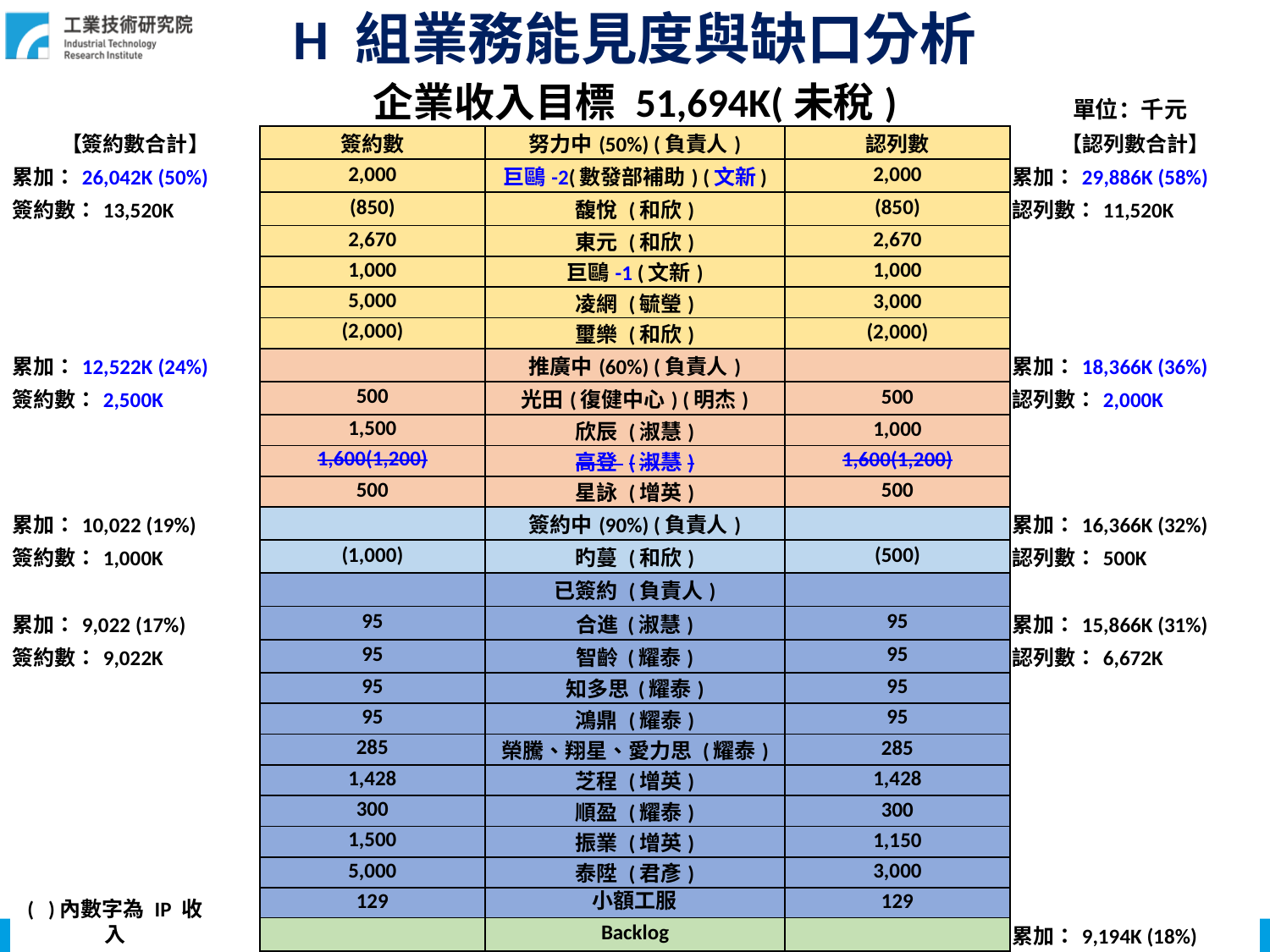

H 組業務能見度與缺口分析
企業收入目標 51,694K(未稅)
單位：千元
| 【簽約數合計】 | 簽約數 | 努力中(50%) (負責人) | 認列數 | 【認列數合計】 |
| --- | --- | --- | --- | --- |
| 累加：26,042K (50%) | 2,000 | 巨鷗-2(數發部補助) (文新) | 2,000 | 累加：29,886K (58%) |
| 簽約數：13,520K | (850) | 馥悅 (和欣) | (850) | 認列數：11,520K |
|  | 2,670 | 東元 (和欣) | 2,670 |  |
|  | 1,000 | 巨鷗-1 (文新) | 1,000 |  |
|  | 5,000 | 凌網 (毓瑩) | 3,000 |  |
|  | (2,000) | 璽樂 (和欣) | (2,000) |  |
| 累加：12,522K (24%) |  | 推廣中(60%) (負責人) |  | 累加：18,366K (36%) |
| 簽約數：2,500K | 500 | 光田(復健中心) (明杰) | 500 | 認列數：2,000K |
|  | 1,500 | 欣辰 (淑慧) | 1,000 |  |
|  | 1,600(1,200) | 高登 (淑慧) | 1,600(1,200) |  |
|  | 500 | 星詠 (增英) | 500 |  |
| 累加：10,022 (19%) |  | 簽約中(90%) (負責人) |  | 累加：16,366K (32%) |
| 簽約數：1,000K | (1,000) | 旳蔓 (和欣) | (500) | 認列數：500K |
|  |  | 已簽約 (負責人) |  |  |
| 累加：9,022 (17%) | 95 | 合進 (淑慧) | 95 | 累加：15,866K (31%) |
| 簽約數：9,022K | 95 | 智齡 (耀泰) | 95 | 認列數：6,672K |
|  | 95 | 知多思 (耀泰) | 95 |  |
|  | 95 | 鴻鼎 (耀泰) | 95 |  |
|  | 285 | 榮騰、翔星、愛力思 (耀泰) | 285 |  |
|  | 1,428 | 芝程 (增英) | 1,428 |  |
|  | 300 | 順盈 (耀泰) | 300 |  |
|  | 1,500 | 振業 (增英) | 1,150 |  |
|  | 5,000 | 泰陞 (君彥) | 3,000 |  |
|  | 129 | 小額工服 | 129 |  |
|  |  | Backlog |  | 累加：9,194K (18%) |
|  |  | FY112 | 9,194 | 認列數：9,194K |
(   )內數字為 IP 收入